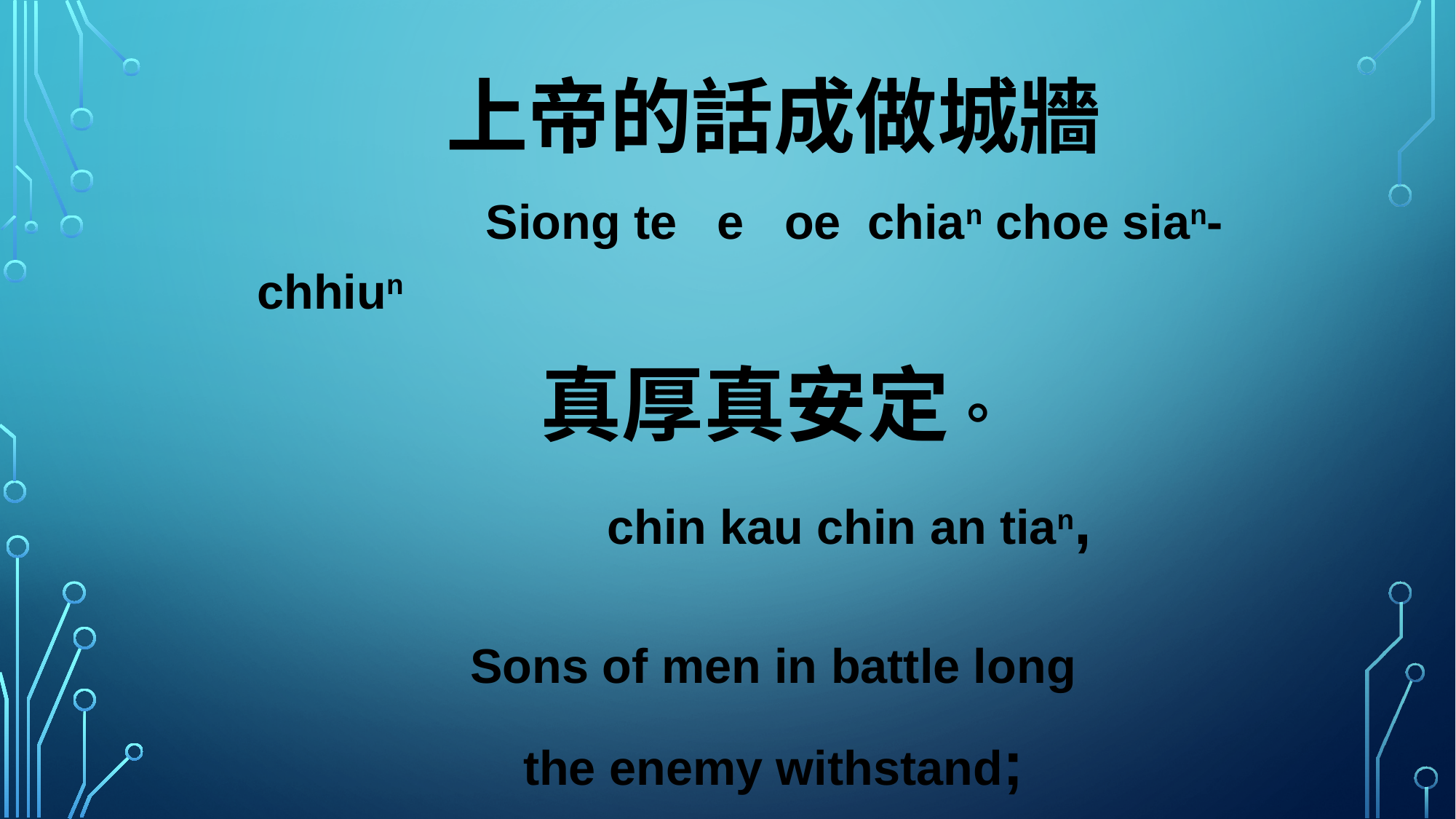

上帝的話成做城牆
                 Siong te   e   oe  chian choe sian-chhiun
真厚真安定。
                          chin kau chin an tian,

Sons of men in battle long
the enemy withstand;